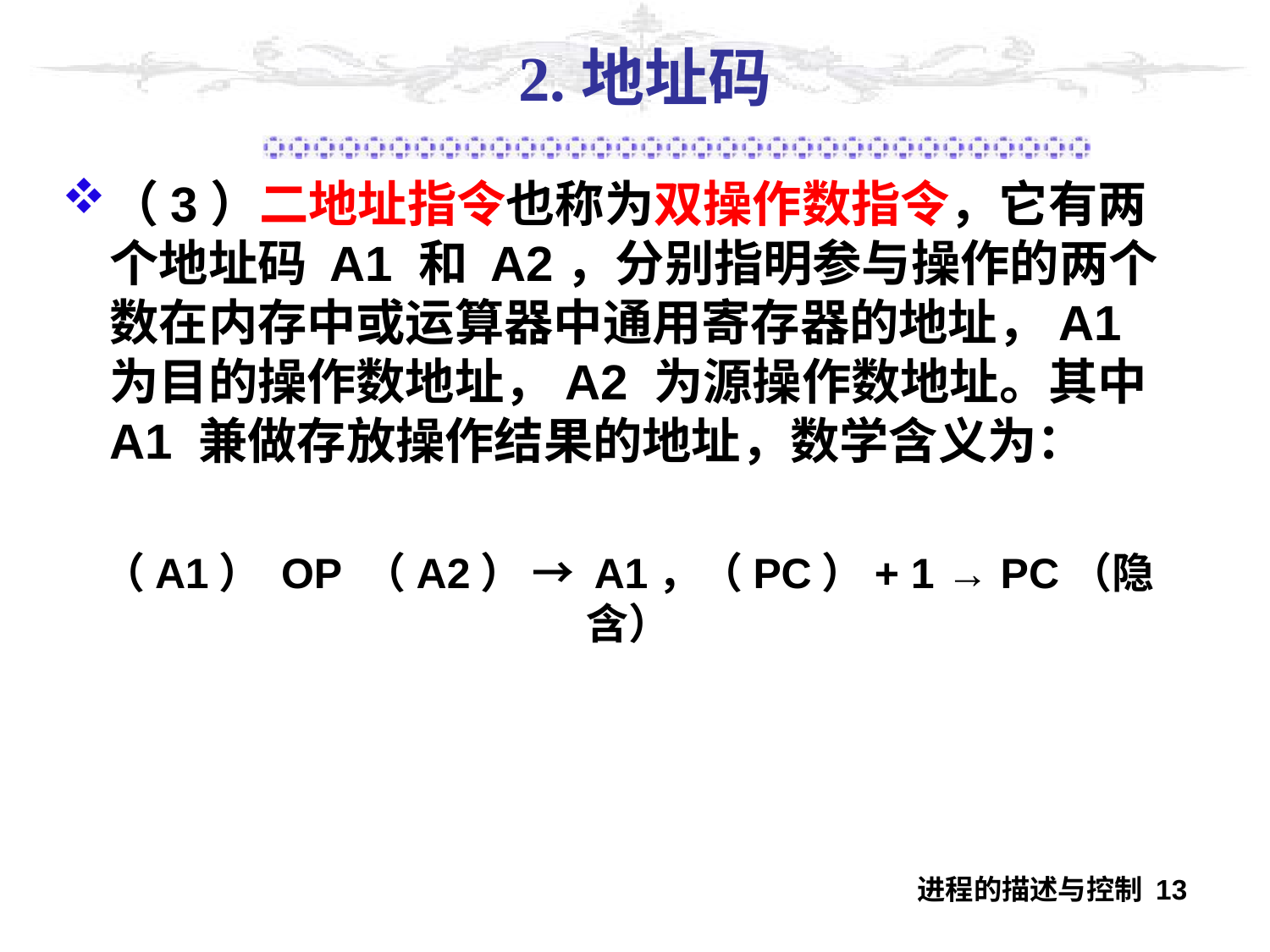

#
2.地址码
（3）二地址指令也称为双操作数指令，它有两个地址码 A1 和 A2，分别指明参与操作的两个数在内存中或运算器中通用寄存器的地址，A1 为目的操作数地址，A2 为源操作数地址。其中A1 兼做存放操作结果的地址，数学含义为：

（A1） OP （A2） → A1，（PC）+ 1 → PC（隐含）